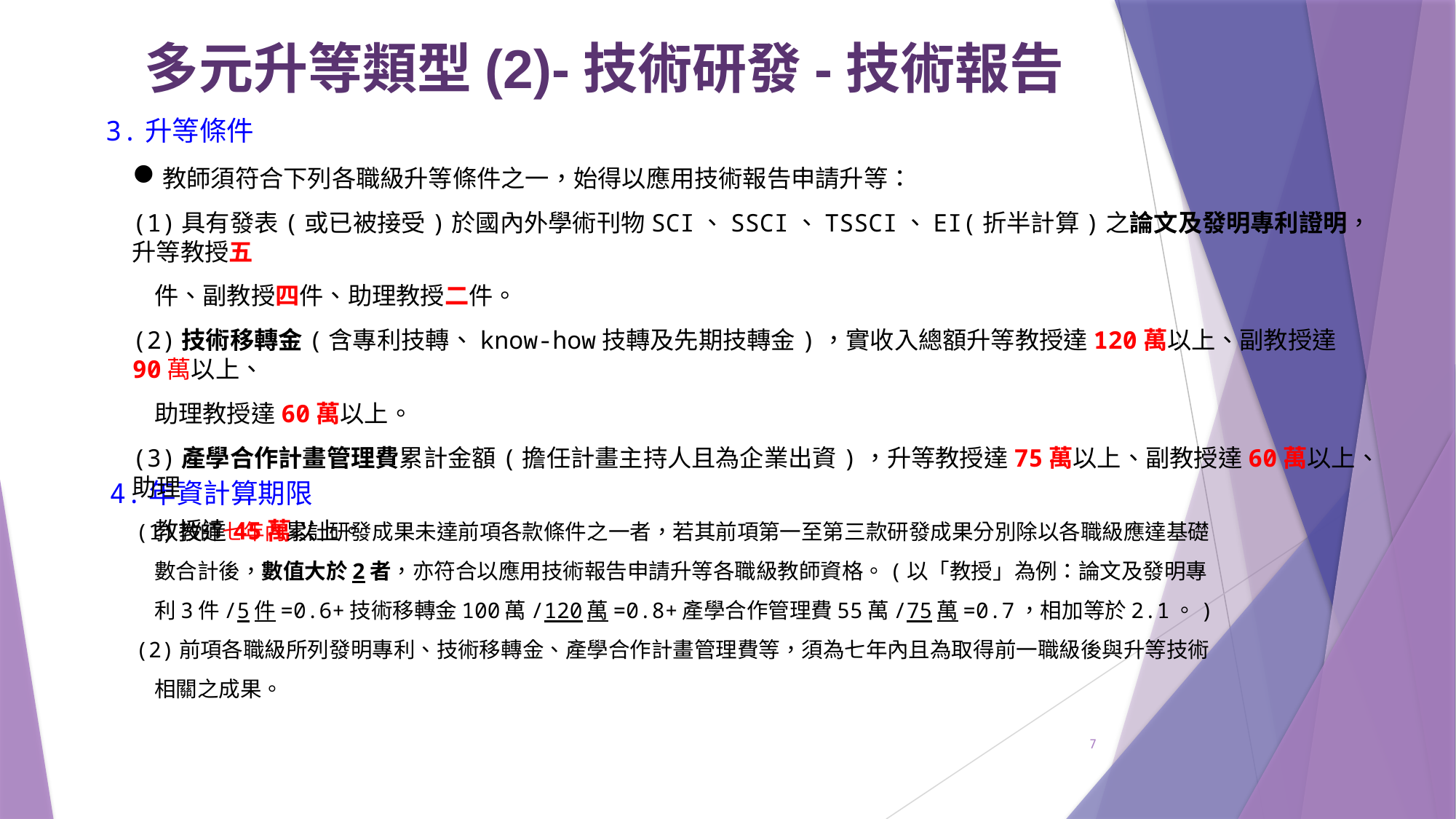

# 多元升等類型(2)-技術研發-技術報告
3.升等條件
教師須符合下列各職級升等條件之一，始得以應用技術報告申請升等：
(1)具有發表(或已被接受)於國內外學術刊物SCI、SSCI、TSSCI、EI(折半計算)之論文及發明專利證明，升等教授五
   件、副教授四件、助理教授二件。
(2)技術移轉金(含專利技轉、know-how技轉及先期技轉金)，實收入總額升等教授達120萬以上、副教授達90萬以上、
   助理教授達60萬以上。
(3)產學合作計畫管理費累計金額(擔任計畫主持人且為企業出資)，升等教授達75萬以上、副教授達60萬以上、助理
   教授達45萬以上。
4.年資計算期限
(1)教師七年內累計研發成果未達前項各款條件之一者，若其前項第一至第三款研發成果分別除以各職級應達基礎
   數合計後，數值大於2者，亦符合以應用技術報告申請升等各職級教師資格。(以「教授」為例：論文及發明專
   利3件/5件=0.6+技術移轉金100萬/120萬=0.8+產學合作管理費55萬/75萬=0.7，相加等於2.1。)
(2)前項各職級所列發明專利、技術移轉金、產學合作計畫管理費等，須為七年內且為取得前一職級後與升等技術
   相關之成果。
7